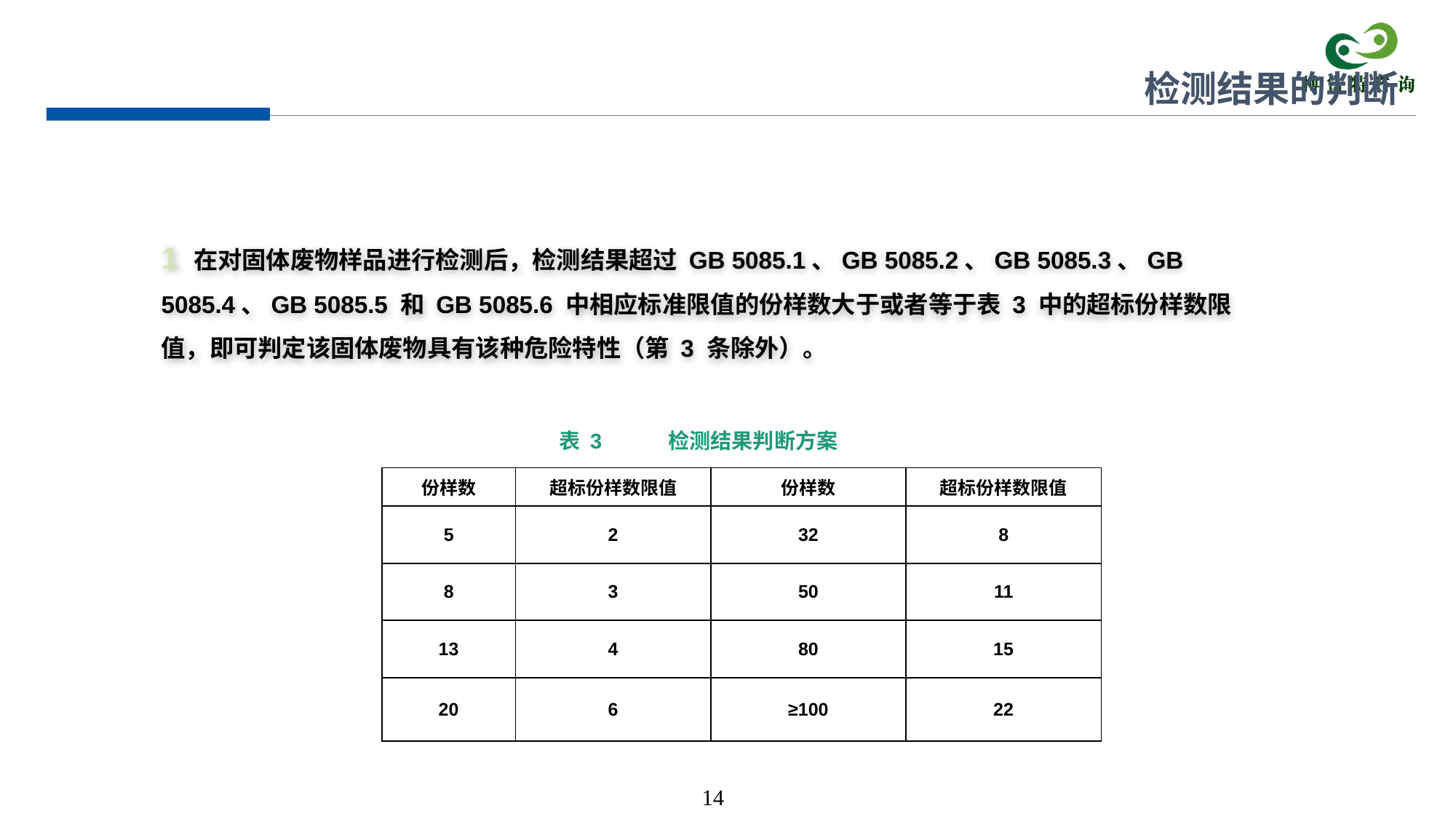

检测结果的判断
1 在对固体废物样品进行检测后，检测结果超过 GB 5085.1、GB 5085.2、GB 5085.3、GB 5085.4、GB 5085.5 和 GB 5085.6 中相应标准限值的份样数大于或者等于表 3 中的超标份样数限值，即可判定该固体废物具有该种危险特性（第 3 条除外）。
表 3	检测结果判断方案
| 份样数 | 超标份样数限值 | 份样数 | 超标份样数限值 |
| --- | --- | --- | --- |
| 5 | 2 | 32 | 8 |
| 8 | 3 | 50 | 11 |
| 13 | 4 | 80 | 15 |
| 20 | 6 | ≥100 | 22 |